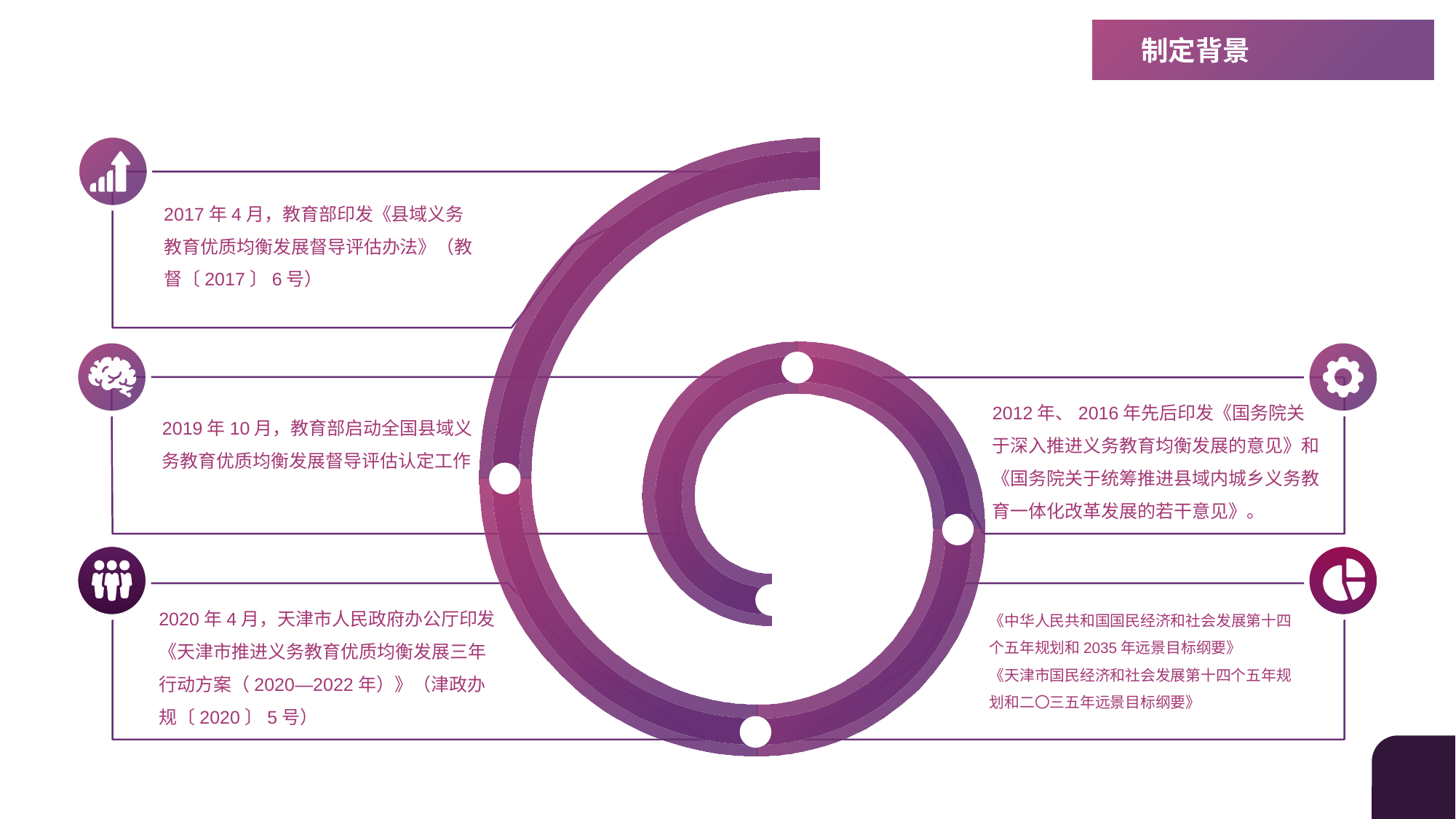

制定背景
5

2017年4月，教育部印发《县域义务教育优质均衡发展督导评估办法》（教督〔2017〕6号）

1

2012年、2016年先后印发《国务院关于深入推进义务教育均衡发展的意见》和《国务院关于统筹推进县域内城乡义务教育一体化改革发展的若干意见》。
2019年10月，教育部启动全国县域义务教育优质均衡发展督导评估认定工作

4

2020年4月，天津市人民政府办公厅印发《天津市推进义务教育优质均衡发展三年行动方案（2020—2022年）》（津政办规〔2020〕5号）
《中华人民共和国国民经济和社会发展第十四个五年规划和2035年远景目标纲要》
《天津市国民经济和社会发展第十四个五年规划和二〇三五年远景目标纲要》